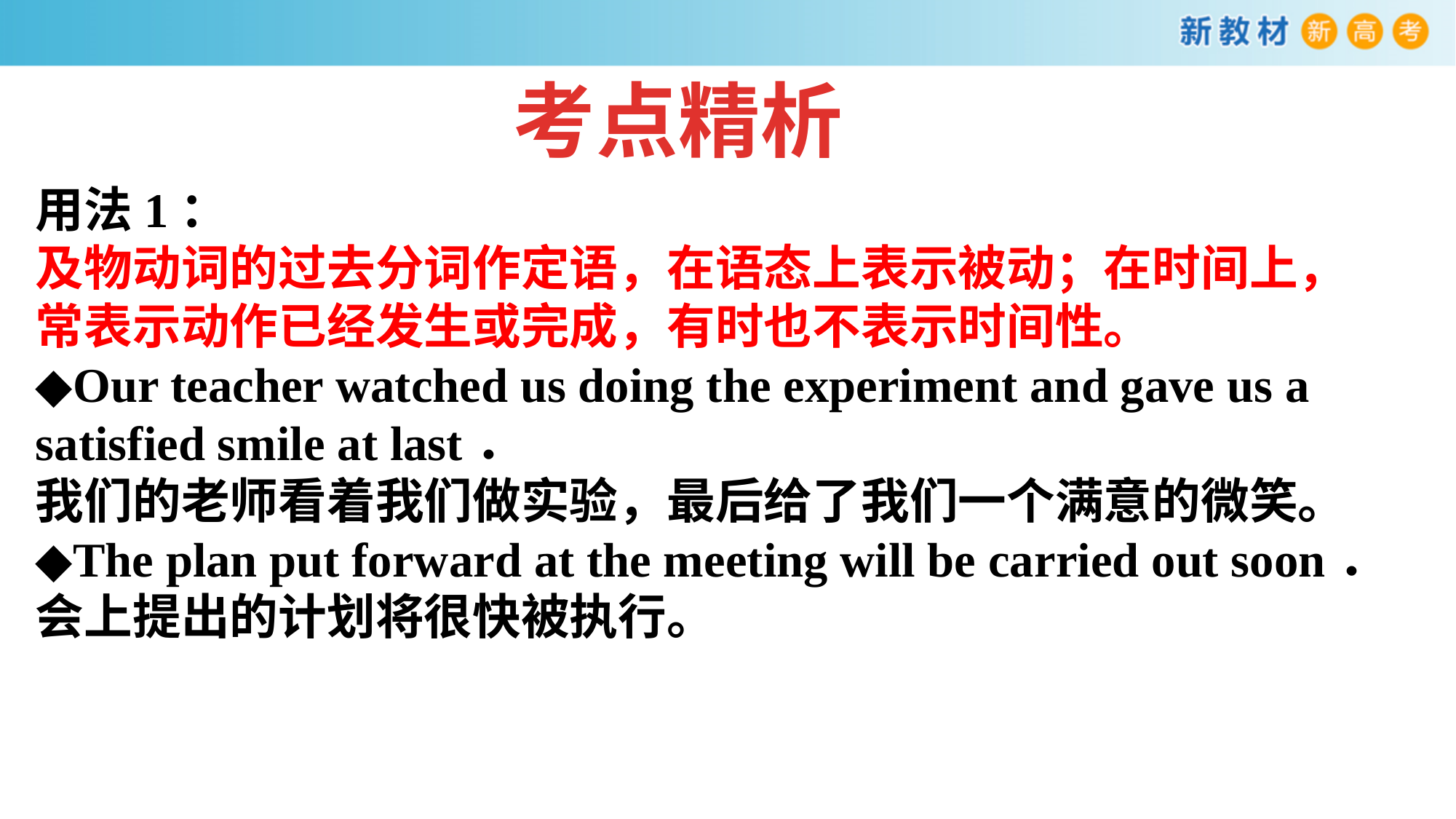

考点精析
用法1：
及物动词的过去分词作定语，在语态上表示被动；在时间上，常表示动作已经发生或完成，有时也不表示时间性。
◆Our teacher watched us doing the experiment and gave us a satisfied smile at last．
我们的老师看着我们做实验，最后给了我们一个满意的微笑。
◆The plan put forward at the meeting will be carried out soon．
会上提出的计划将很快被执行。